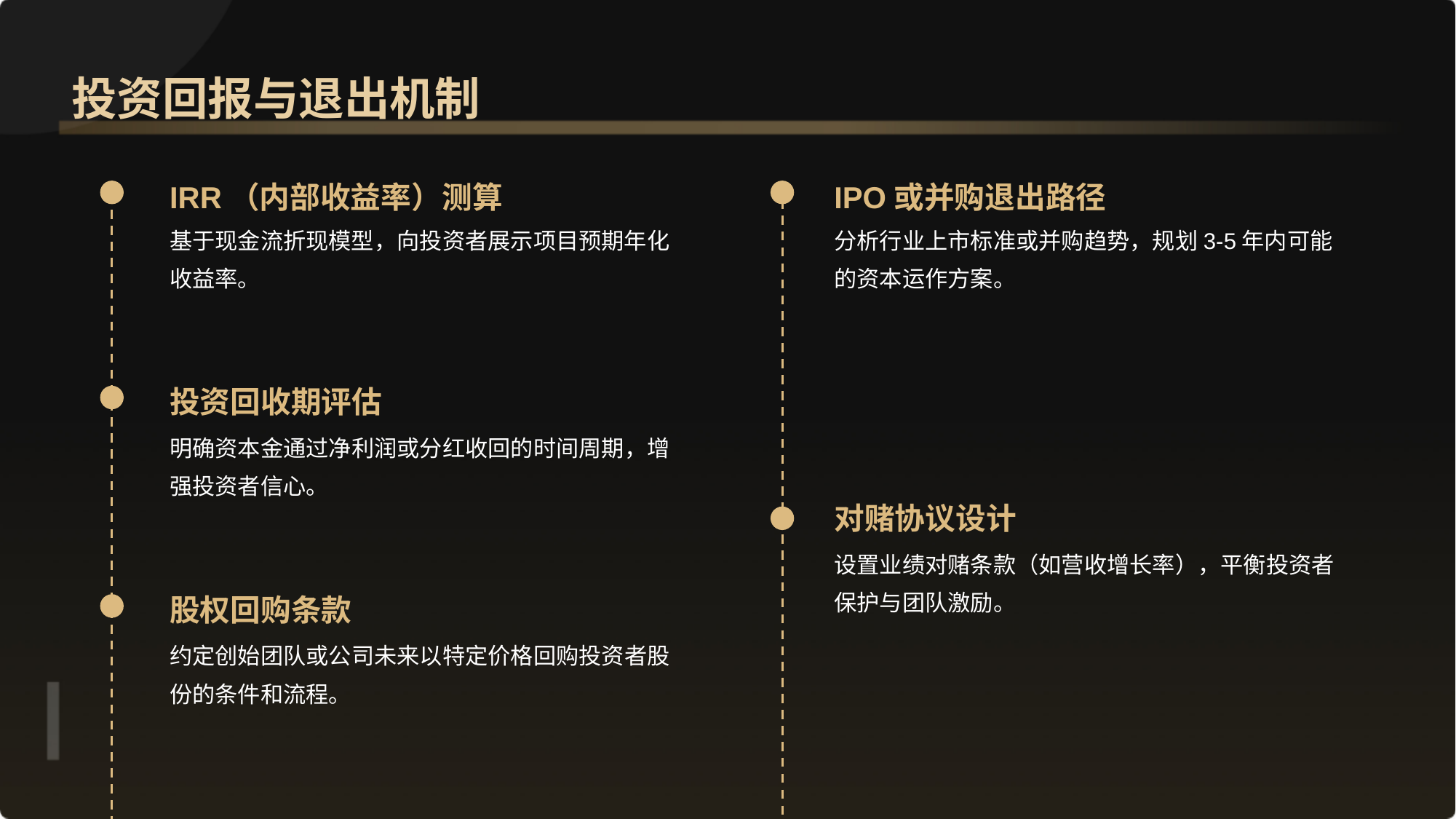

投资回报与退出机制
IRR（内部收益率）测算
IPO或并购退出路径

基于现金流折现模型，向投资者展示项目预期年化收益率。
分析行业上市标准或并购趋势，规划3-5年内可能的资本运作方案。
投资回收期评估
明确资本金通过净利润或分红收回的时间周期，增强投资者信心。
对赌协议设计

设置业绩对赌条款（如营收增长率），平衡投资者保护与团队激励。
股权回购条款
约定创始团队或公司未来以特定价格回购投资者股份的条件和流程。